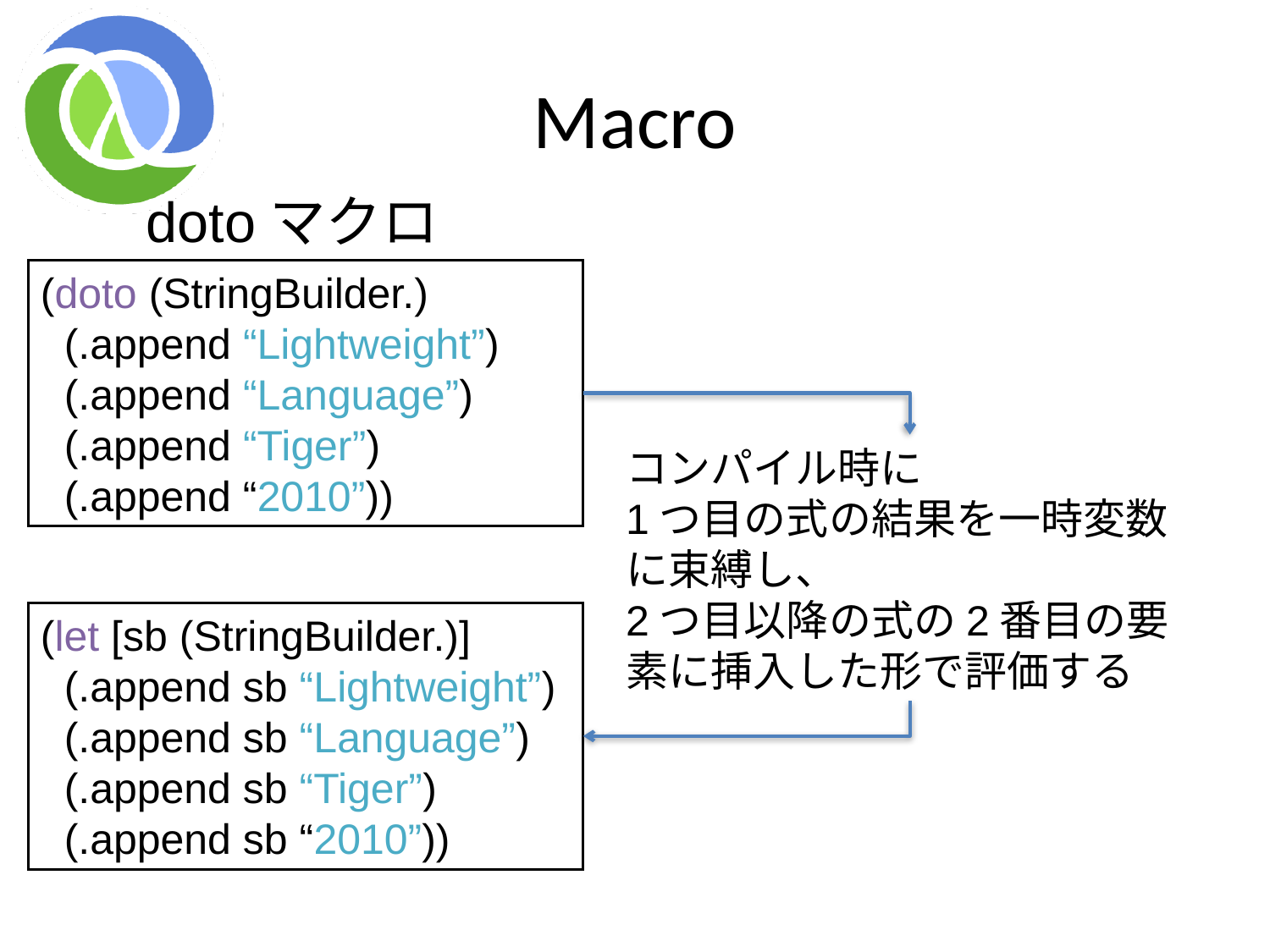

# Macro
dotoマクロ
(doto (StringBuilder.)
  (.append “Lightweight”)
  (.append “Language”)
  (.append “Tiger”)
  (.append “2010”))
コンパイル時に
1つ目の式の結果を一時変数に束縛し、
2つ目以降の式の2番目の要素に挿入した形で評価する
(let [sb (StringBuilder.)]
  (.append sb “Lightweight”)
  (.append sb “Language”)
  (.append sb “Tiger”)
  (.append sb “2010”))